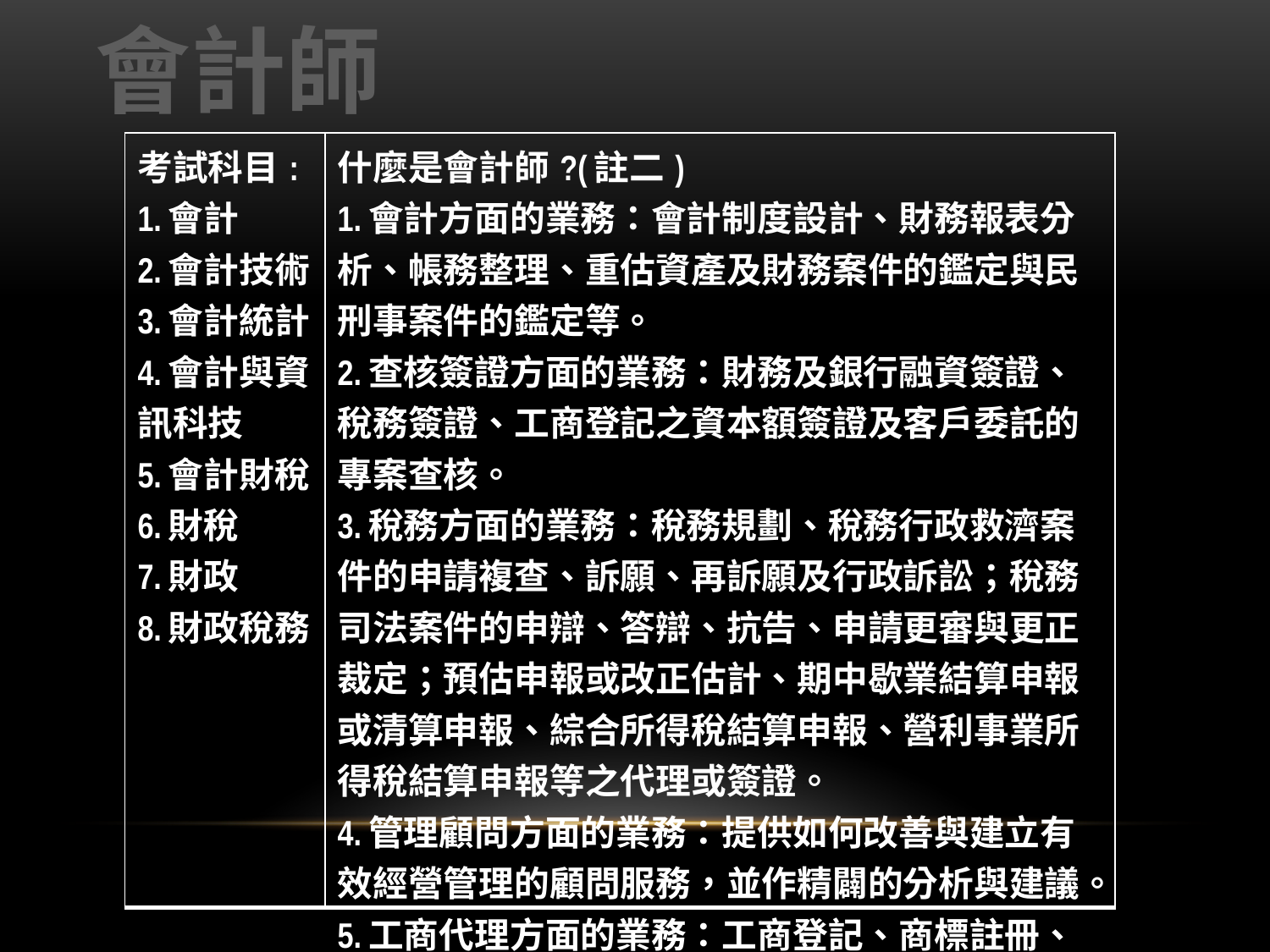

會計師
| 考試科目: 1.會計 2.會計技術 3.會計統計 4.會計與資訊科技 5.會計財稅 6.財稅 7.財政 8.財政稅務 | 什麼是會計師?(註二) 1.會計方面的業務：會計制度設計、財務報表分析、帳務整理、重估資產及財務案件的鑑定與民刑事案件的鑑定等。 2.查核簽證方面的業務：財務及銀行融資簽證、稅務簽證、工商登記之資本額簽證及客戶委託的專案查核。 3.稅務方面的業務：稅務規劃、稅務行政救濟案件的申請複查、訴願、再訴願及行政訴訟；稅務司法案件的申辯、答辯、抗告、申請更審與更正裁定；預估申報或改正估計、期中歇業結算申報或清算申報、綜合所得稅結算申報、營利事業所得稅結算申報等之代理或簽證。 4.管理顧問方面的業務：提供如何改善與建立有效經營管理的顧問服務，並作精闢的分析與建議。 5.工商代理方面的業務：工商登記、商標註冊、專利申請、外人及華僑投資申請、財團與社團法人登記及各種商業文件的撰擬等。 |
| --- | --- |